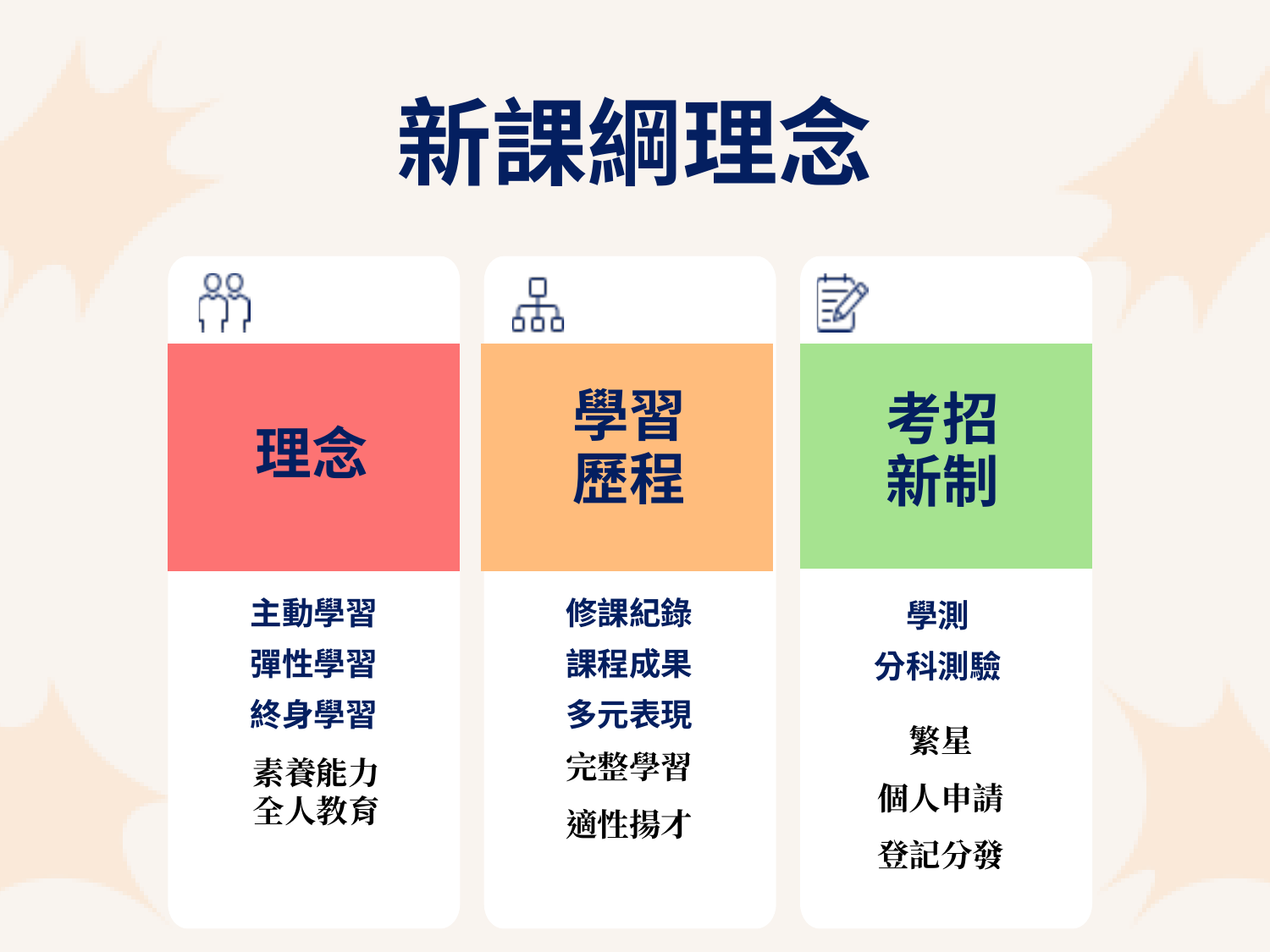

新課綱理念

學習
歷程
考招
新制
理念
修課紀錄

課程成果

多元表現
主動學習

彈性學習

終身學習
學測

分科測驗
素養能力
全人教育
完整學習

適性揚才
繁星

個人申請

登記分發